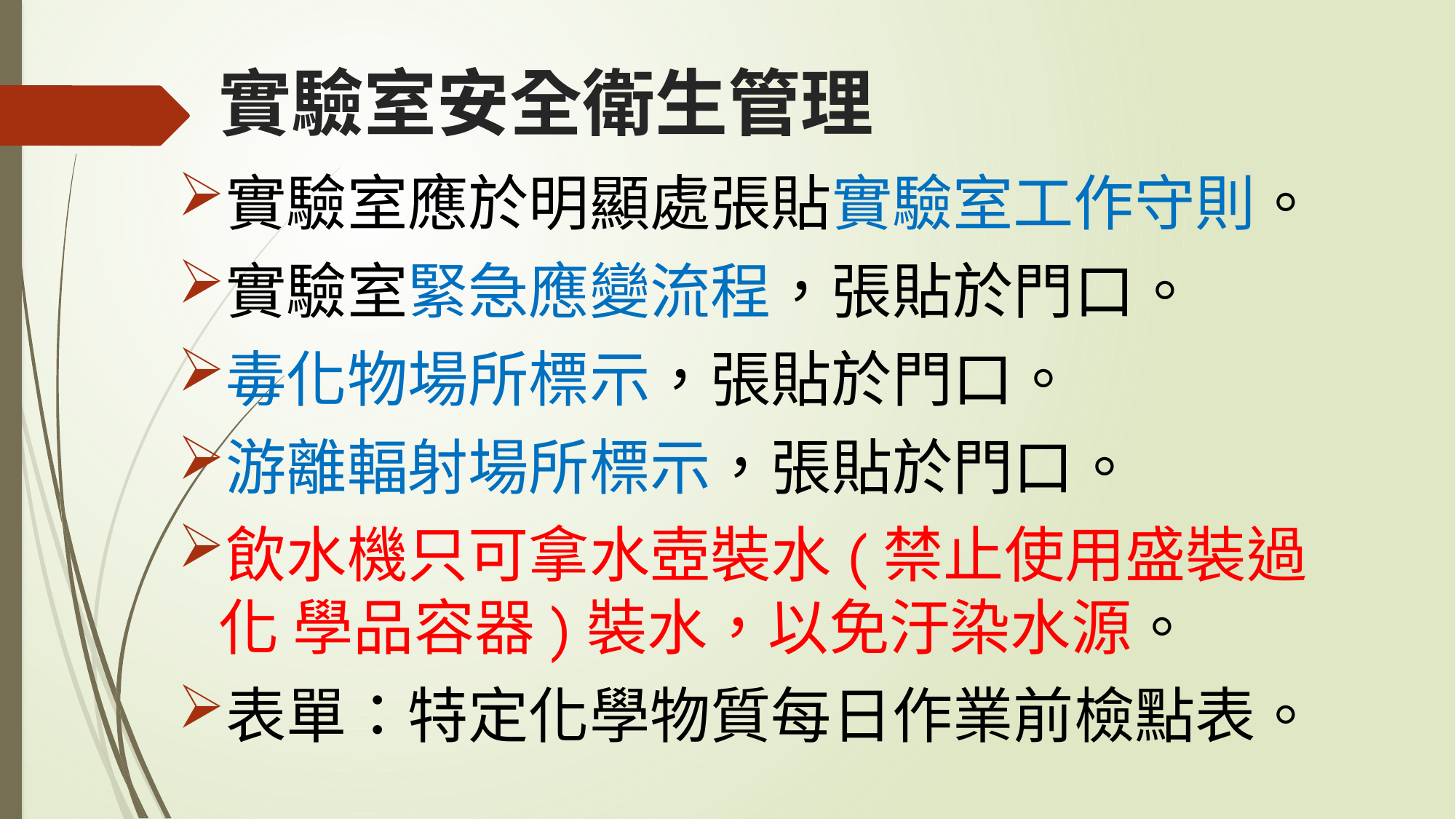

# 實驗室安全衛生管理
實驗室應於明顯處張貼實驗室工作守則。
實驗室緊急應變流程，張貼於門口。
毒化物場所標示，張貼於門口。
游離輻射場所標示，張貼於門口。
飲水機只可拿水壺裝水(禁止使用盛裝過化 學品容器)裝水，以免汙染水源。
表單：特定化學物質每日作業前檢點表。